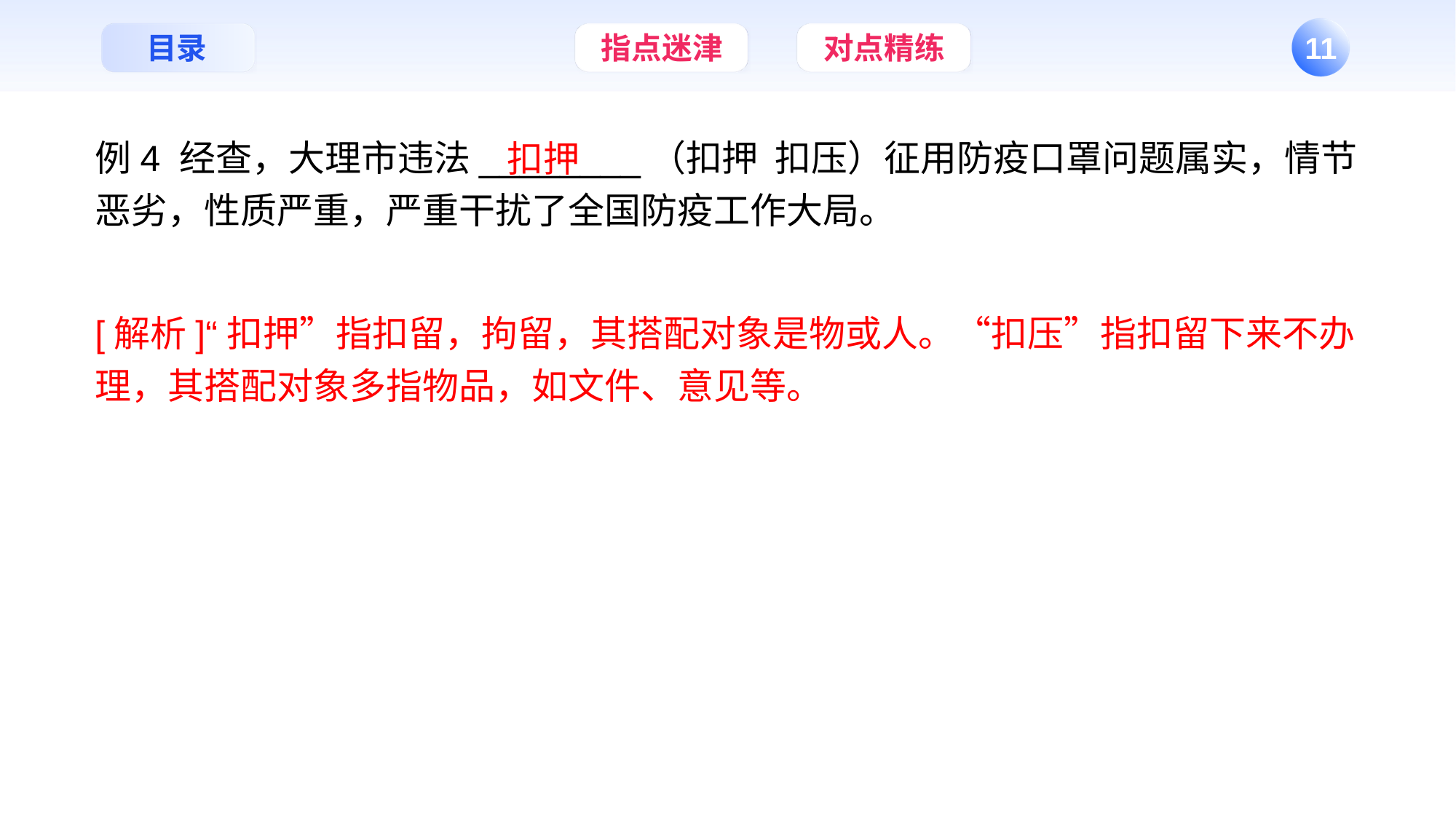

例4 经查，大理市违法________（扣押  扣压）征用防疫口罩问题属实，情节恶劣，性质严重，严重干扰了全国防疫工作大局。
扣押
[解析]“扣押”指扣留，拘留，其搭配对象是物或人。“扣压”指扣留下来不办理，其搭配对象多指物品，如文件、意见等。